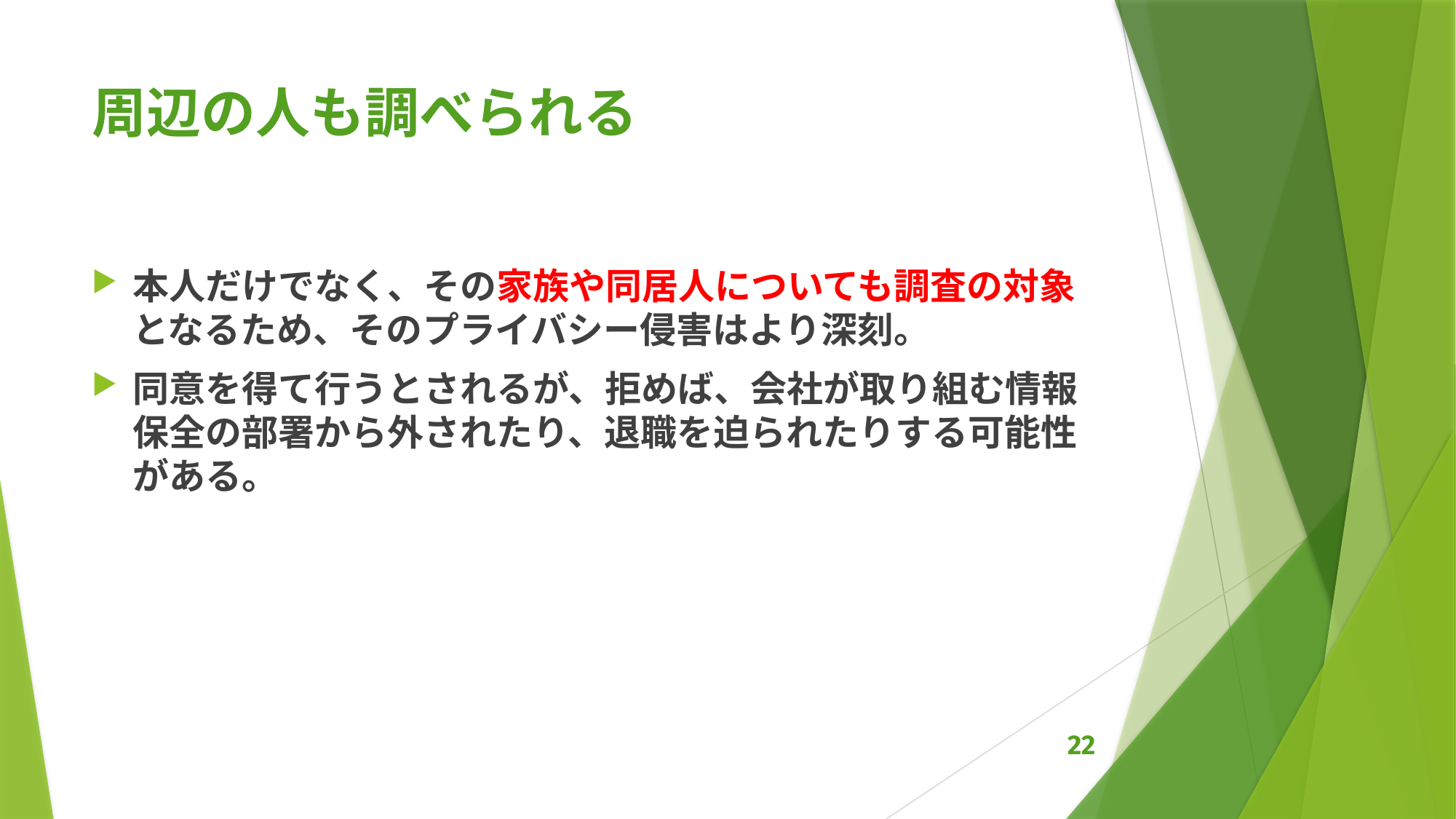

# 周辺の人も調べられる
本人だけでなく、その家族や同居人についても調査の対象となるため、そのプライバシー侵害はより深刻。
同意を得て行うとされるが、拒めば、会社が取り組む情報保全の部署から外されたり、退職を迫られたりする可能性がある。

22